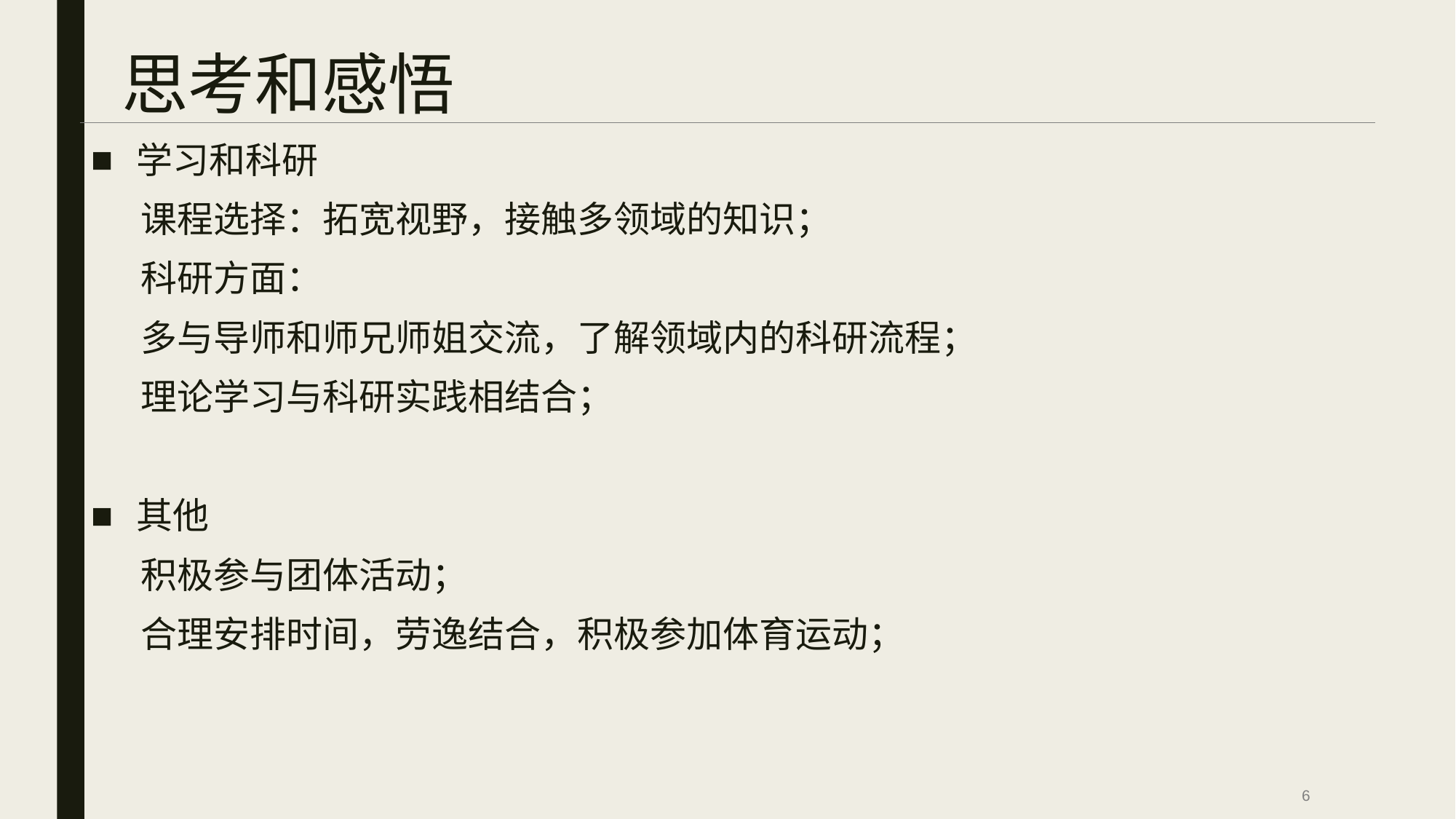

# 思考和感悟
学习和科研
     课程选择：拓宽视野，接触多领域的知识；
     科研方面：
     多与导师和师兄师姐交流，了解领域内的科研流程；
     理论学习与科研实践相结合；

其他
     积极参与团体活动；
     合理安排时间，劳逸结合，积极参加体育运动；
6